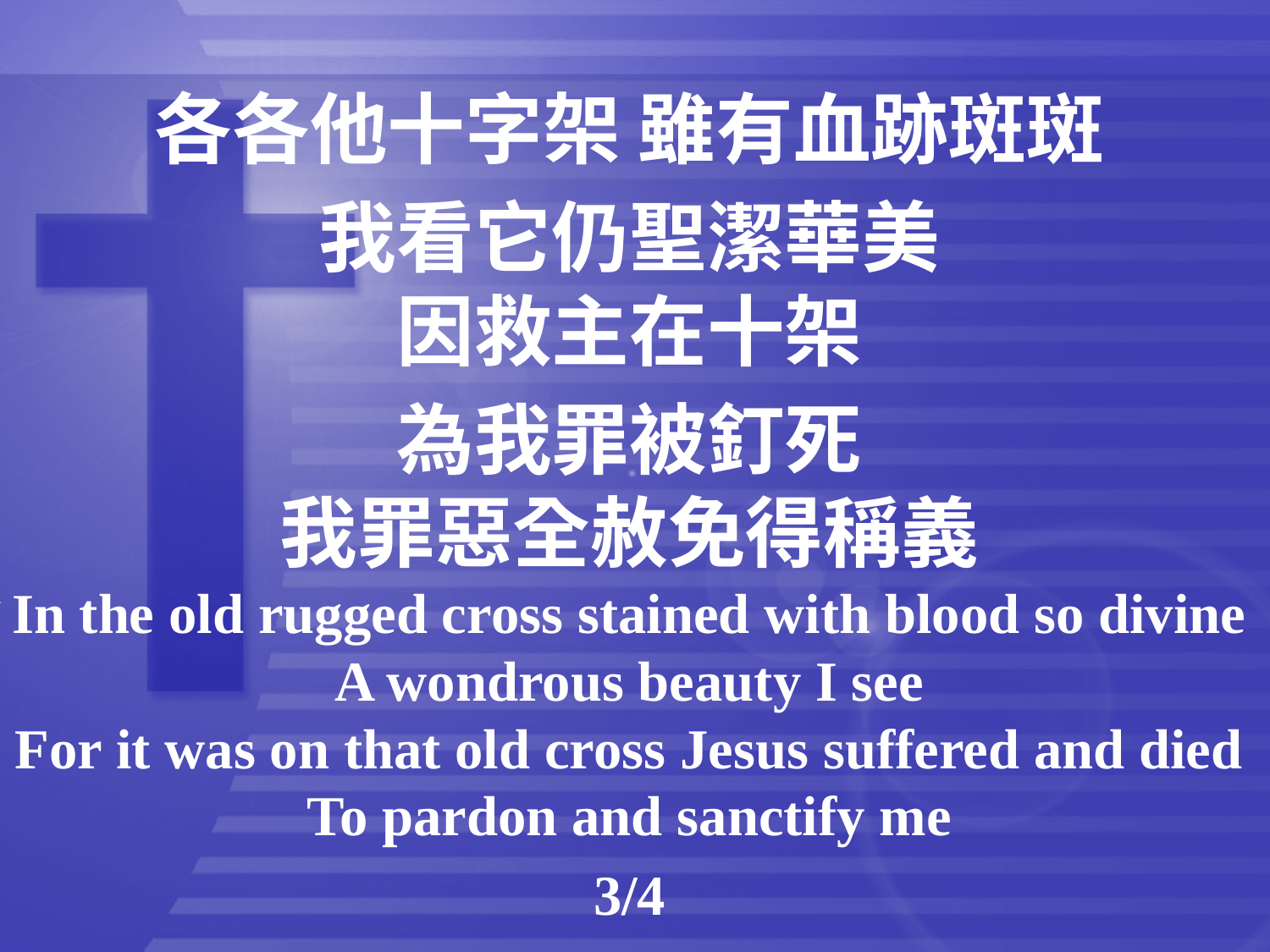

各各他十字架 雖有血跡斑斑
我看它仍聖潔華美
因救主在十架
為我罪被釘死
我罪惡全赦免得稱義
In the old rugged cross stained with blood so divine
A wondrous beauty I see
For it was on that old cross Jesus suffered and died
To pardon and sanctify me
3/4